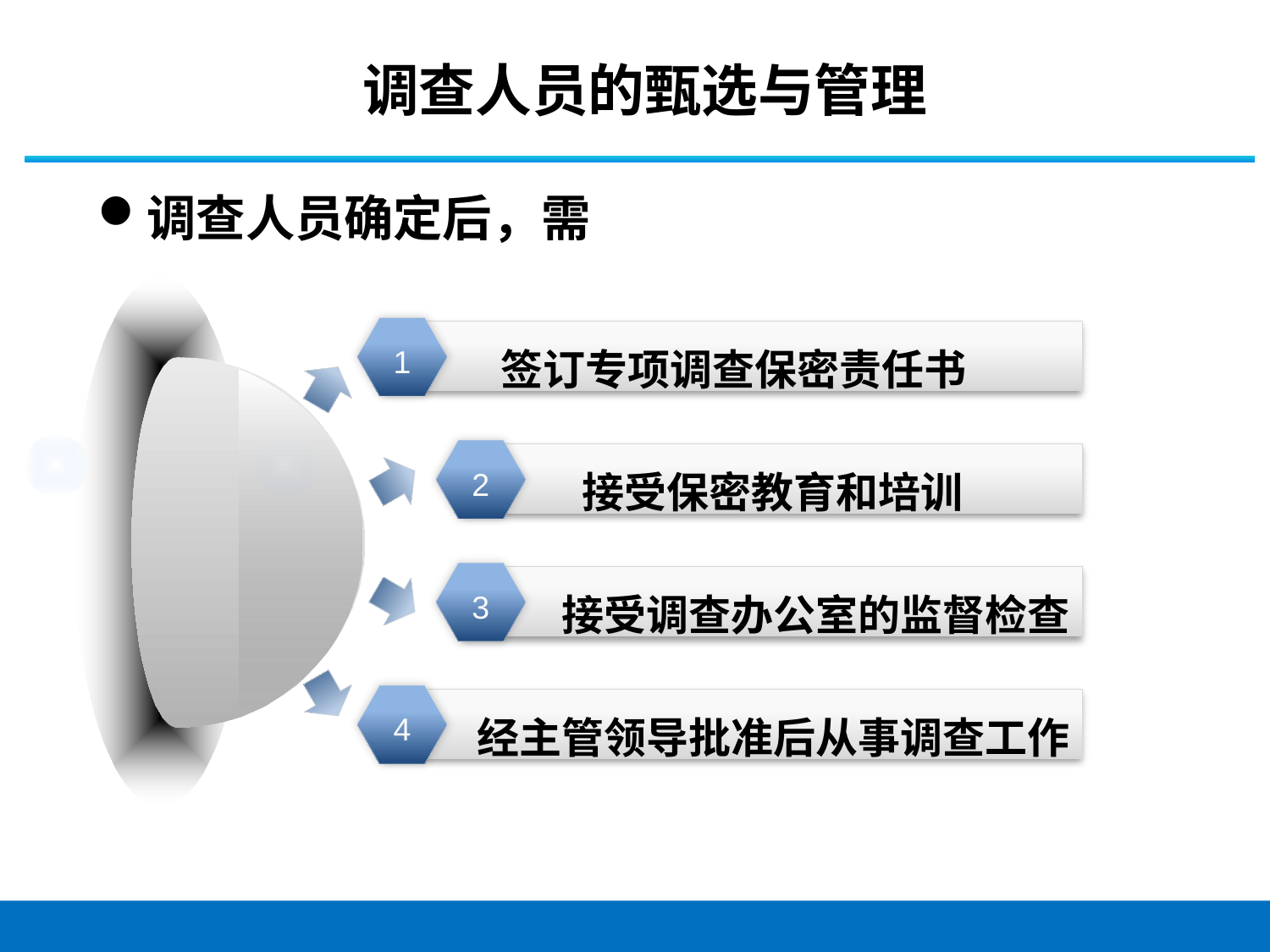

调查人员的甄选与管理
调查人员确定后，需
1
签订专项调查保密责任书

2
接受保密教育和培训
3
接受调查办公室的监督检查
4
经主管领导批准后从事调查工作